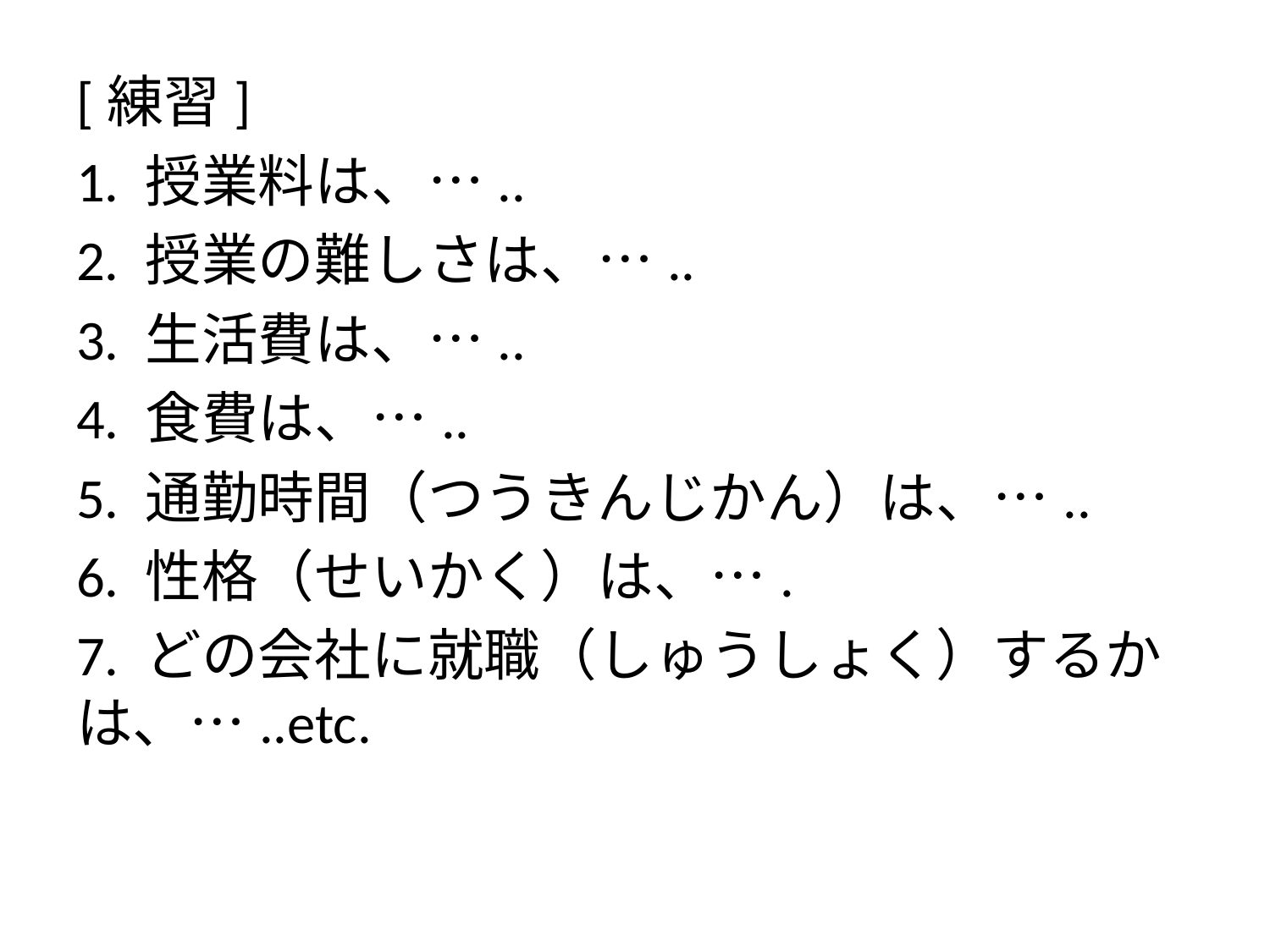

[練習]
1. 授業料は、…..
2. 授業の難しさは、…..
3. 生活費は、…..
4. 食費は、…..
5. 通勤時間（つうきんじかん）は、…..
6. 性格（せいかく）は、….
7. どの会社に就職（しゅうしょく）するかは、…..etc.